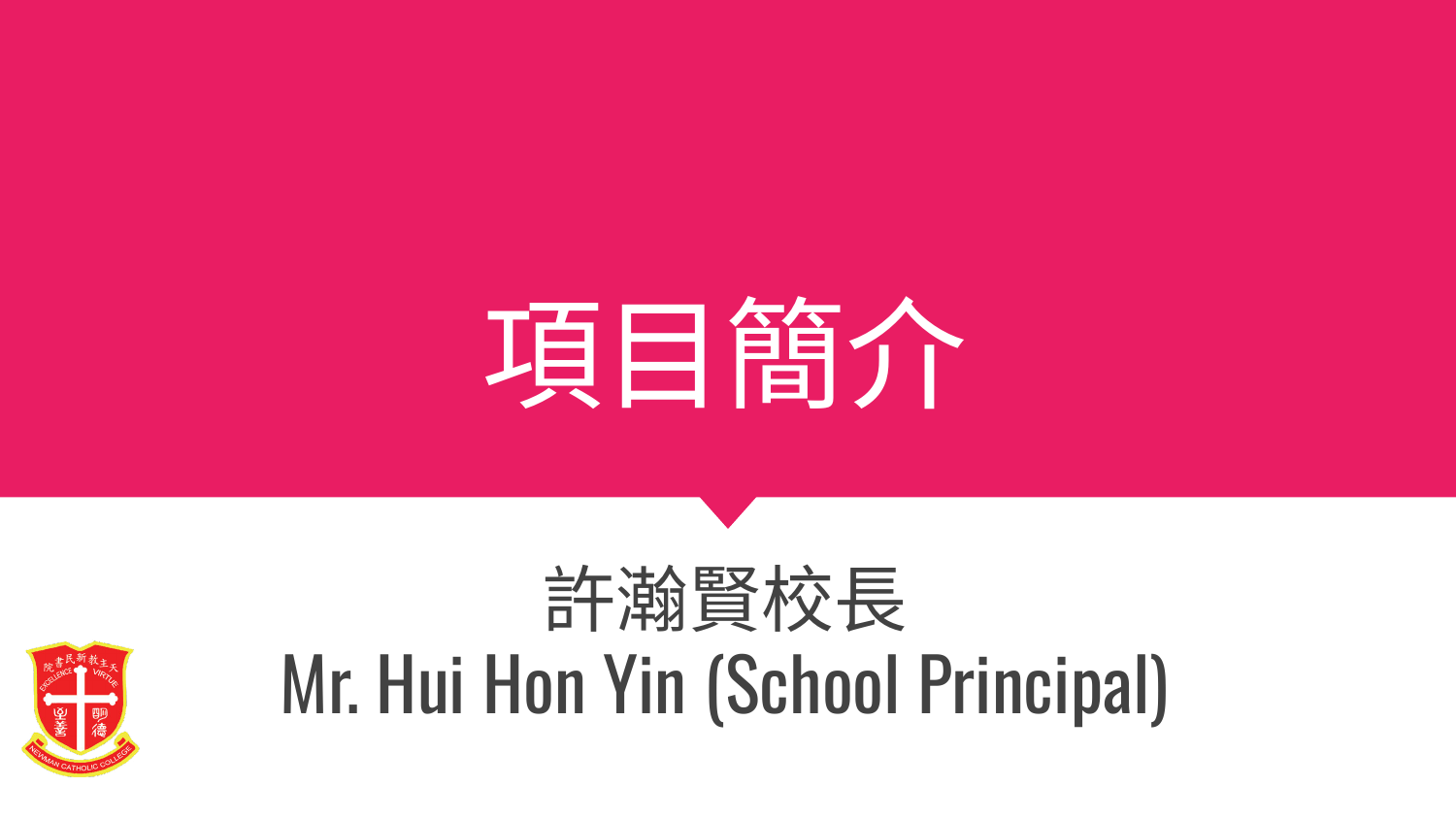

# 項目簡介
許瀚賢校長
Mr. Hui Hon Yin (School Principal)